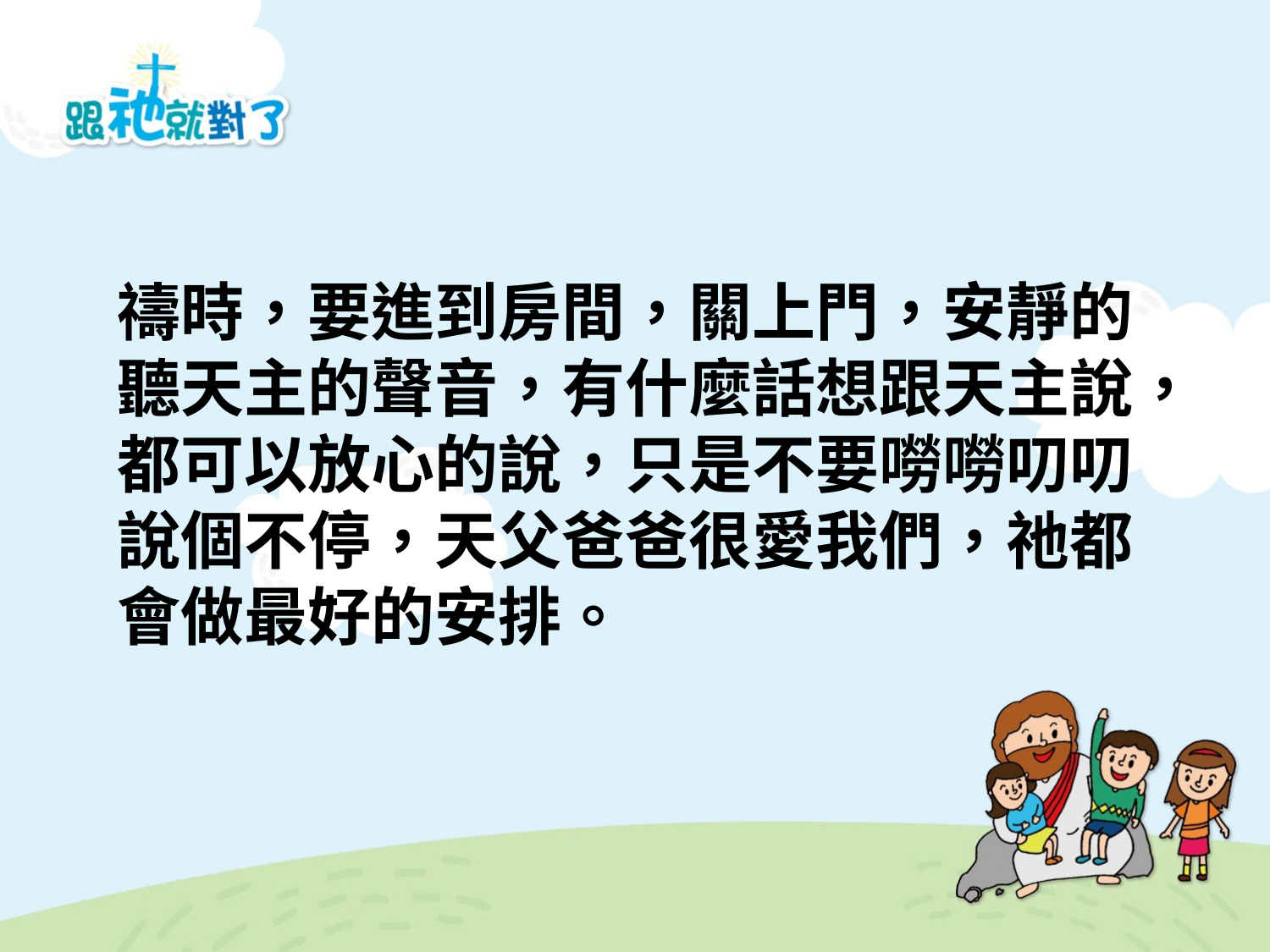

禱時，要進到房間，關上門，安靜的聽天主的聲音，有什麼話想跟天主說，都可以放心的說，只是不要嘮嘮叨叨說個不停，天父爸爸很愛我們，祂都會做最好的安排。